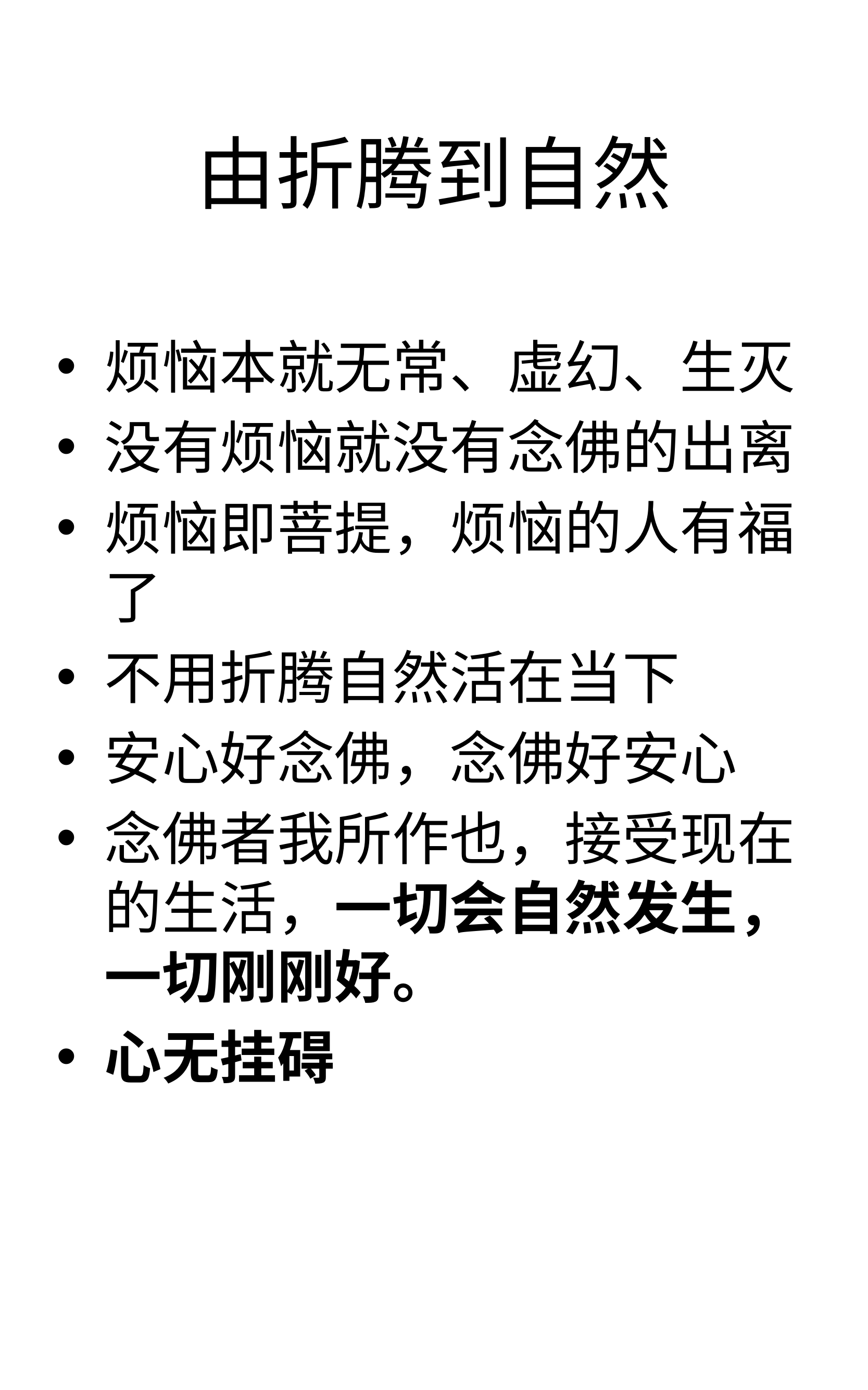

# 由折腾到自然
烦恼本就无常、虚幻、生灭
没有烦恼就没有念佛的出离
烦恼即菩提，烦恼的人有福了
不用折腾自然活在当下
安心好念佛，念佛好安心
念佛者我所作也，接受现在的生活，一切会自然发生，一切刚刚好。
心无挂碍